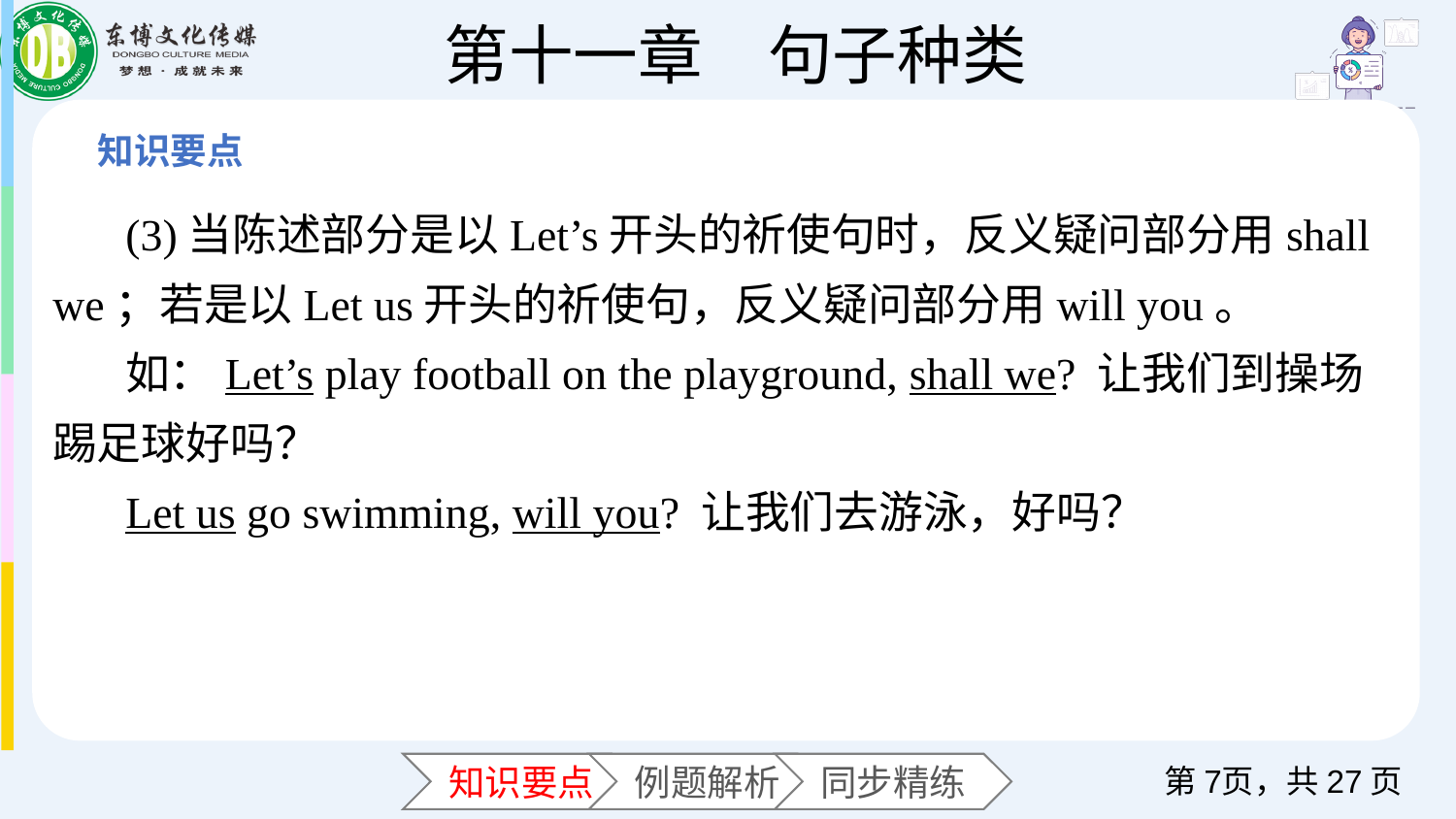

(3)当陈述部分是以Let’s开头的祈使句时，反义疑问部分用shall we；若是以Let us开头的祈使句，反义疑问部分用will you。
如：Let’s play football on the playground, shall we? 让我们到操场踢足球好吗？
Let us go swimming, will you? 让我们去游泳，好吗？